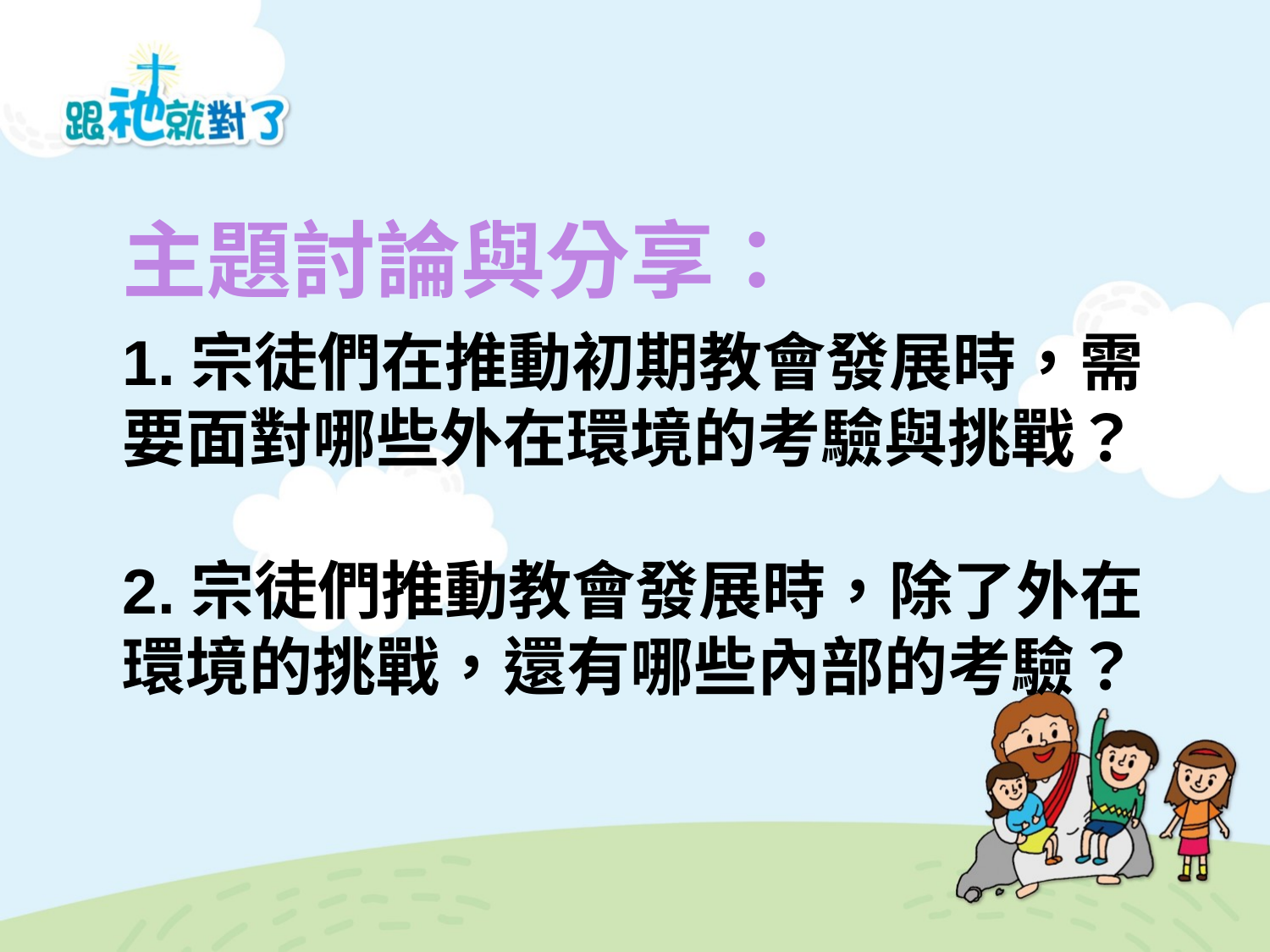

主題討論與分享：
1.宗徒們在推動初期教會發展時，需要面對哪些外在環境的考驗與挑戰？

2.宗徒們推動教會發展時，除了外在環境的挑戰，還有哪些內部的考驗？